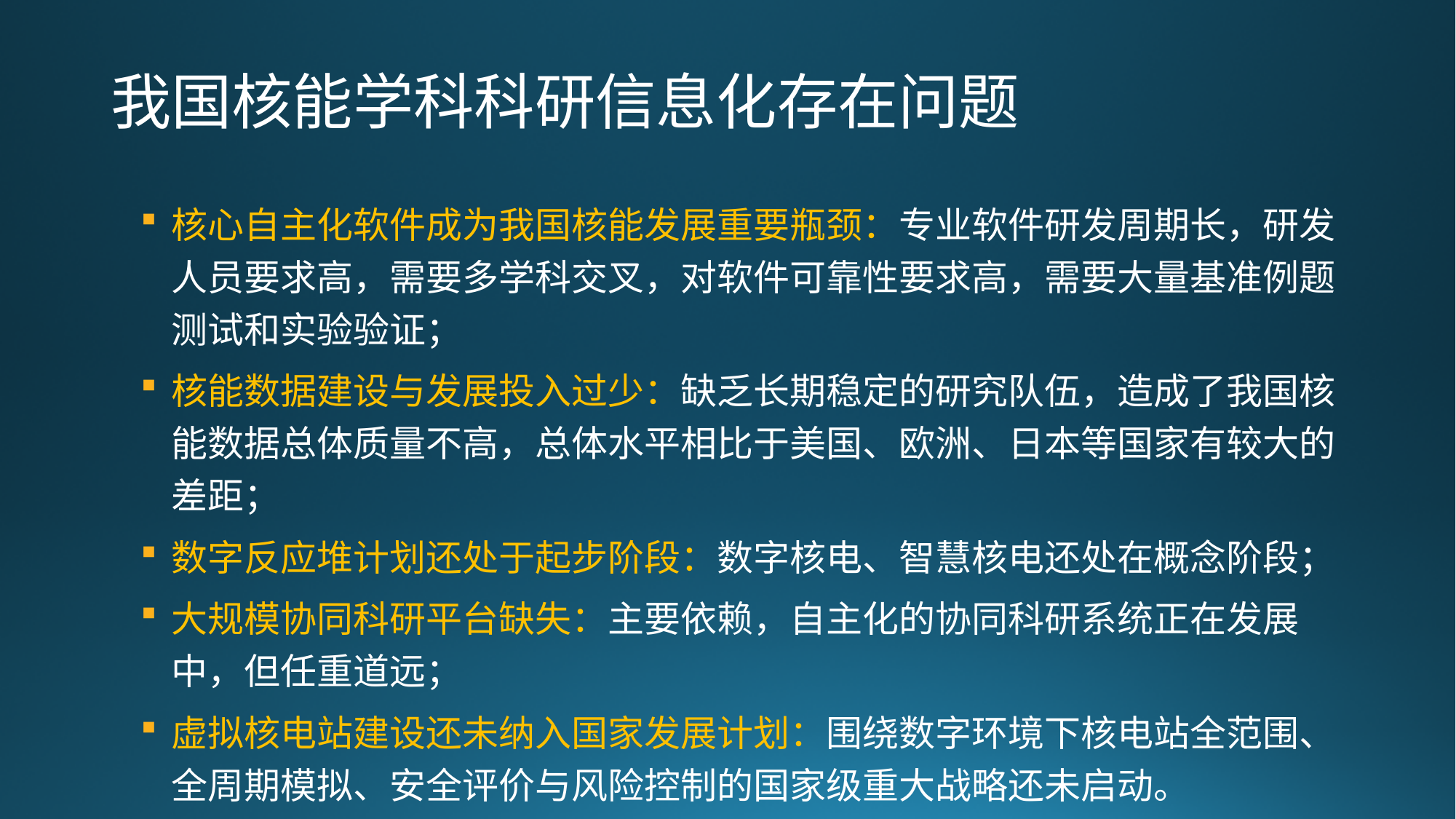

# 我国核能学科科研信息化存在问题
核心自主化软件成为我国核能发展重要瓶颈：专业软件研发周期长，研发人员要求高，需要多学科交叉，对软件可靠性要求高，需要大量基准例题测试和实验验证；
核能数据建设与发展投入过少：缺乏长期稳定的研究队伍，造成了我国核能数据总体质量不高，总体水平相比于美国、欧洲、日本等国家有较大的差距；
数字反应堆计划还处于起步阶段：数字核电、智慧核电还处在概念阶段；
大规模协同科研平台缺失：主要依赖，自主化的协同科研系统正在发展中，但任重道远；
虚拟核电站建设还未纳入国家发展计划：围绕数字环境下核电站全范围、全周期模拟、安全评价与风险控制的国家级重大战略还未启动。